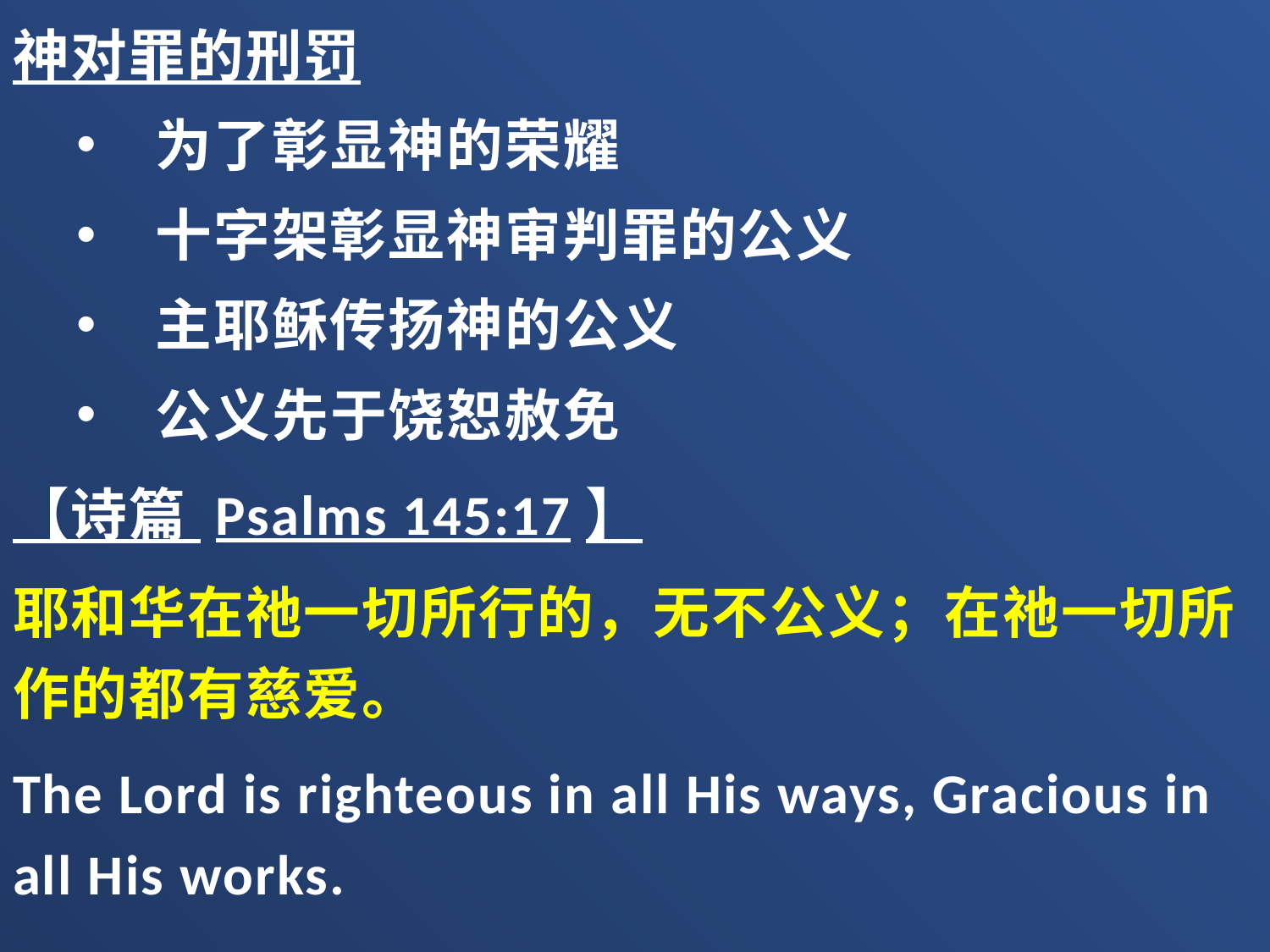

神对罪的刑罚
为了彰显神的荣耀
十字架彰显神审判罪的公义
主耶稣传扬神的公义
公义先于饶恕赦免
【诗篇 Psalms 145:17】
耶和华在祂一切所行的，无不公义；在祂一切所作的都有慈爱。
The Lord is righteous in all His ways, Gracious in all His works.